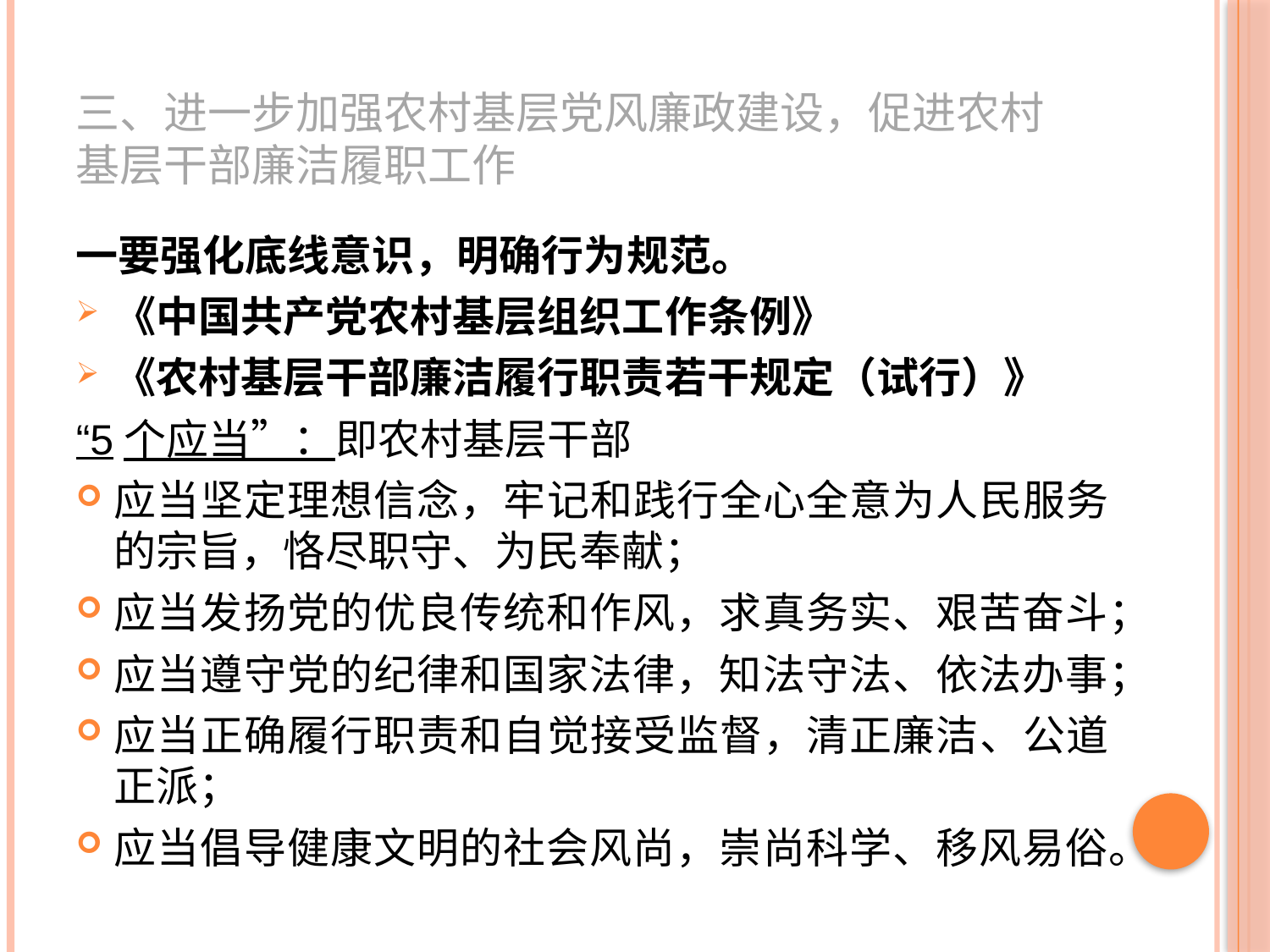

# 三、进一步加强农村基层党风廉政建设，促进农村基层干部廉洁履职工作
一要强化底线意识，明确行为规范。
《中国共产党农村基层组织工作条例》
《农村基层干部廉洁履行职责若干规定（试行）》
“5个应当”：即农村基层干部
应当坚定理想信念，牢记和践行全心全意为人民服务的宗旨，恪尽职守、为民奉献；
应当发扬党的优良传统和作风，求真务实、艰苦奋斗；
应当遵守党的纪律和国家法律，知法守法、依法办事；
应当正确履行职责和自觉接受监督，清正廉洁、公道正派；
应当倡导健康文明的社会风尚，崇尚科学、移风易俗。